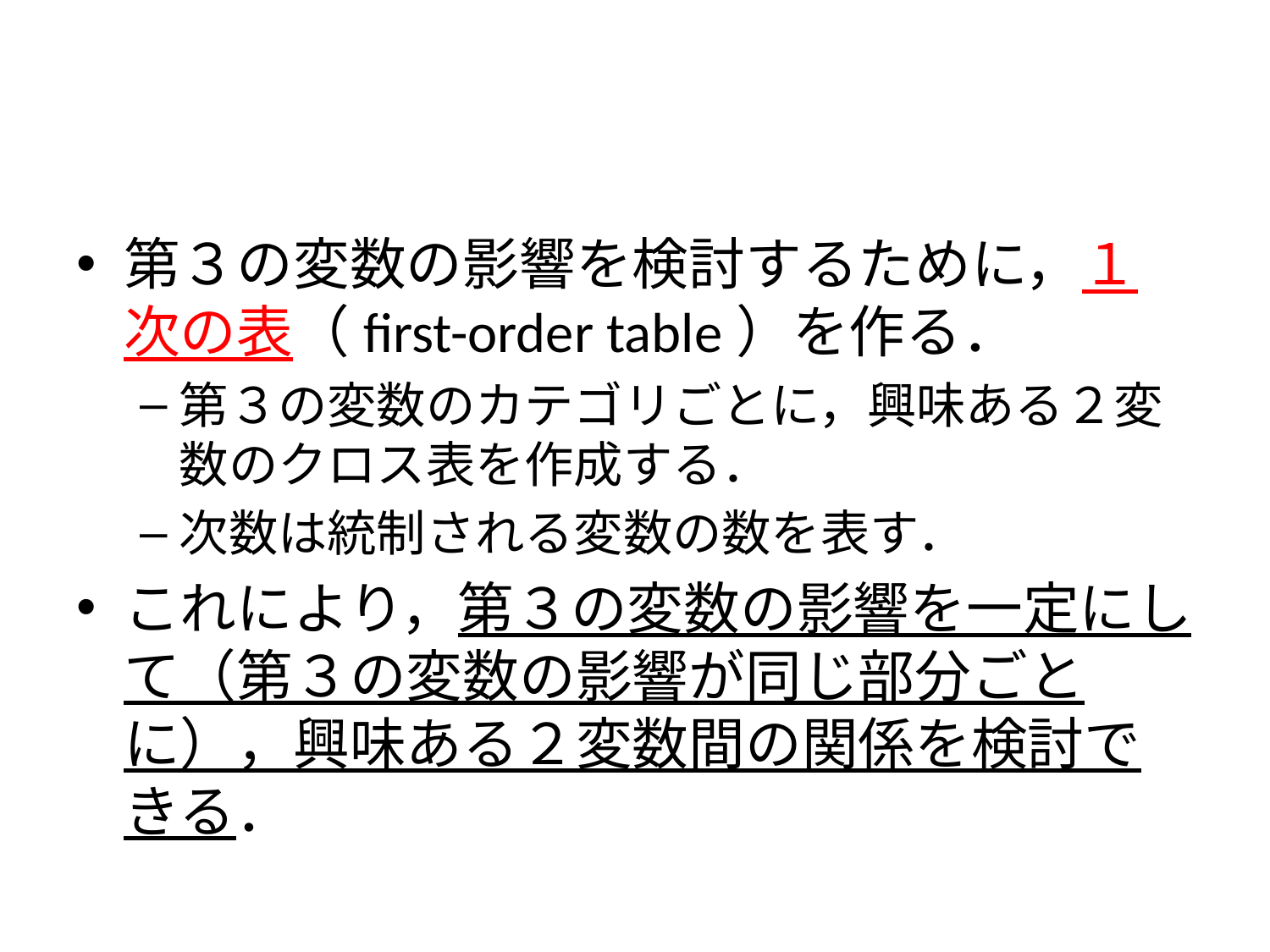

#
第３の変数の影響を検討するために，１次の表（first-order table）を作る．
第３の変数のカテゴリごとに，興味ある２変数のクロス表を作成する．
次数は統制される変数の数を表す．
これにより，第３の変数の影響を一定にして（第３の変数の影響が同じ部分ごとに），興味ある２変数間の関係を検討できる．